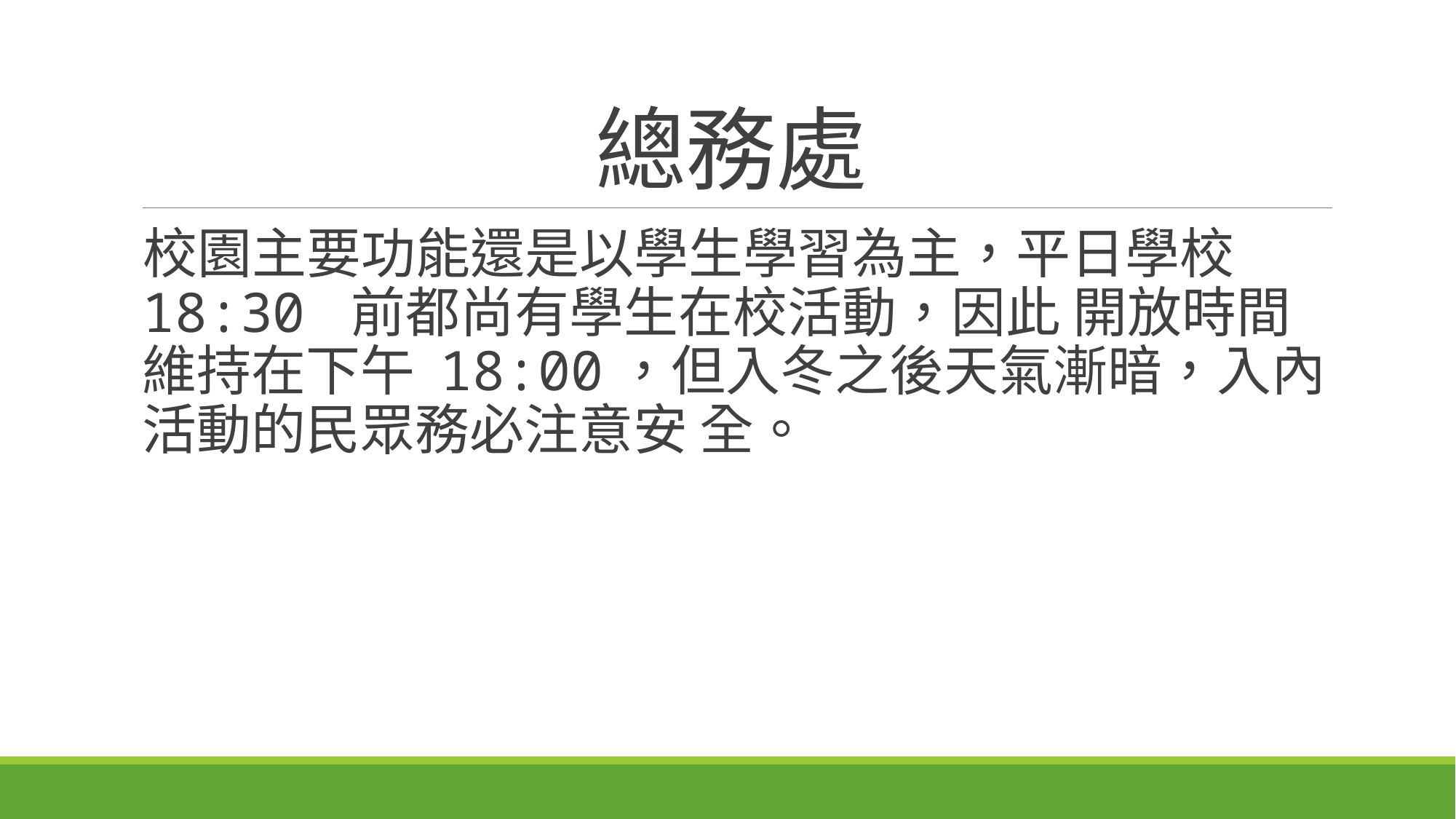

# 總務處
校園主要功能還是以學生學習為主，平日學校 18:30 前都尚有學生在校活動，因此 開放時間維持在下午 18:00，但入冬之後天氣漸暗，入內活動的民眾務必注意安 全。